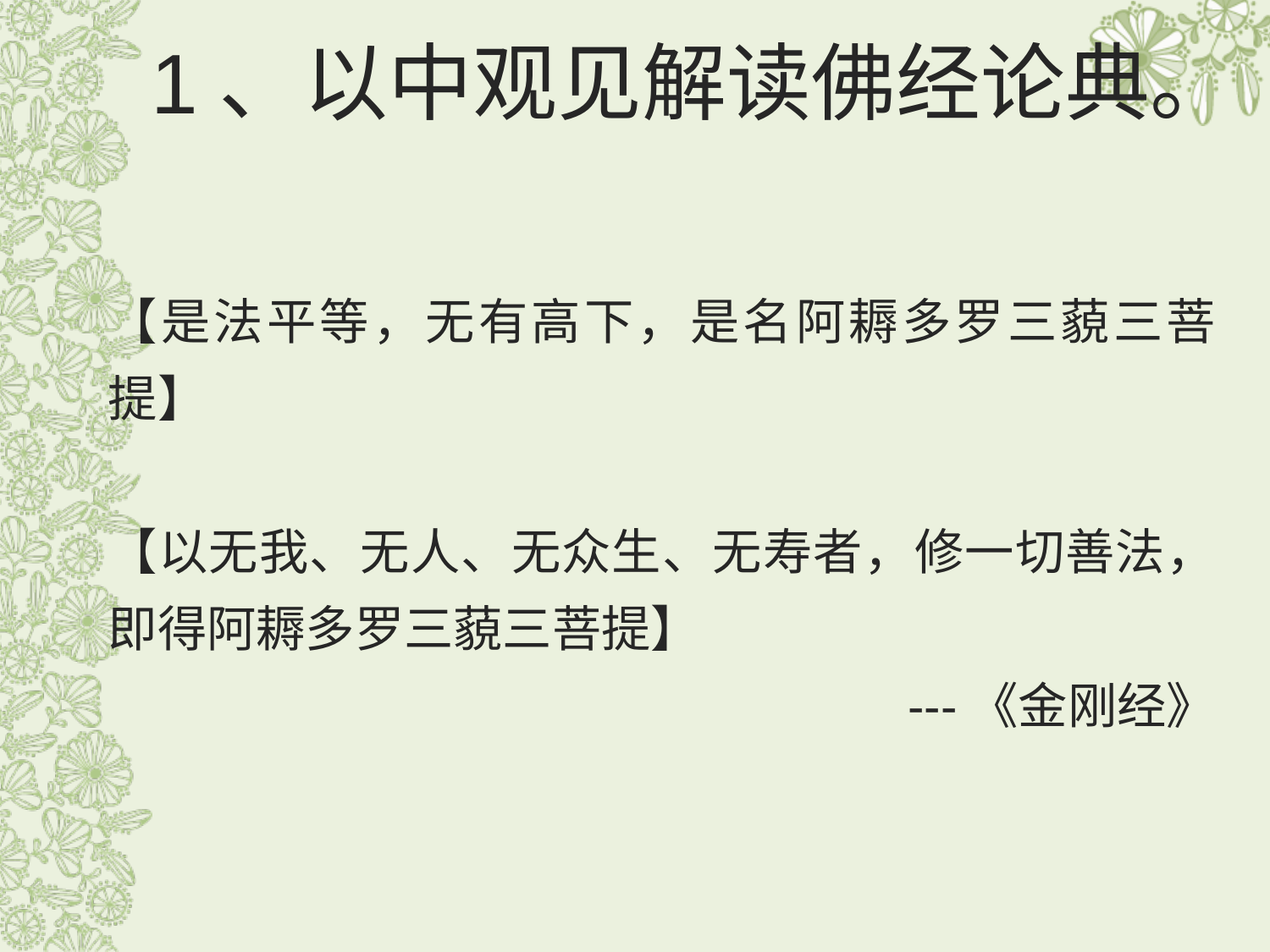

# 1、以中观见解读佛经论典。
【是法平等，无有高下，是名阿耨多罗三藐三菩提】

【以无我、无人、无众生、无寿者，修一切善法，即得阿耨多罗三藐三菩提】
---《金刚经》